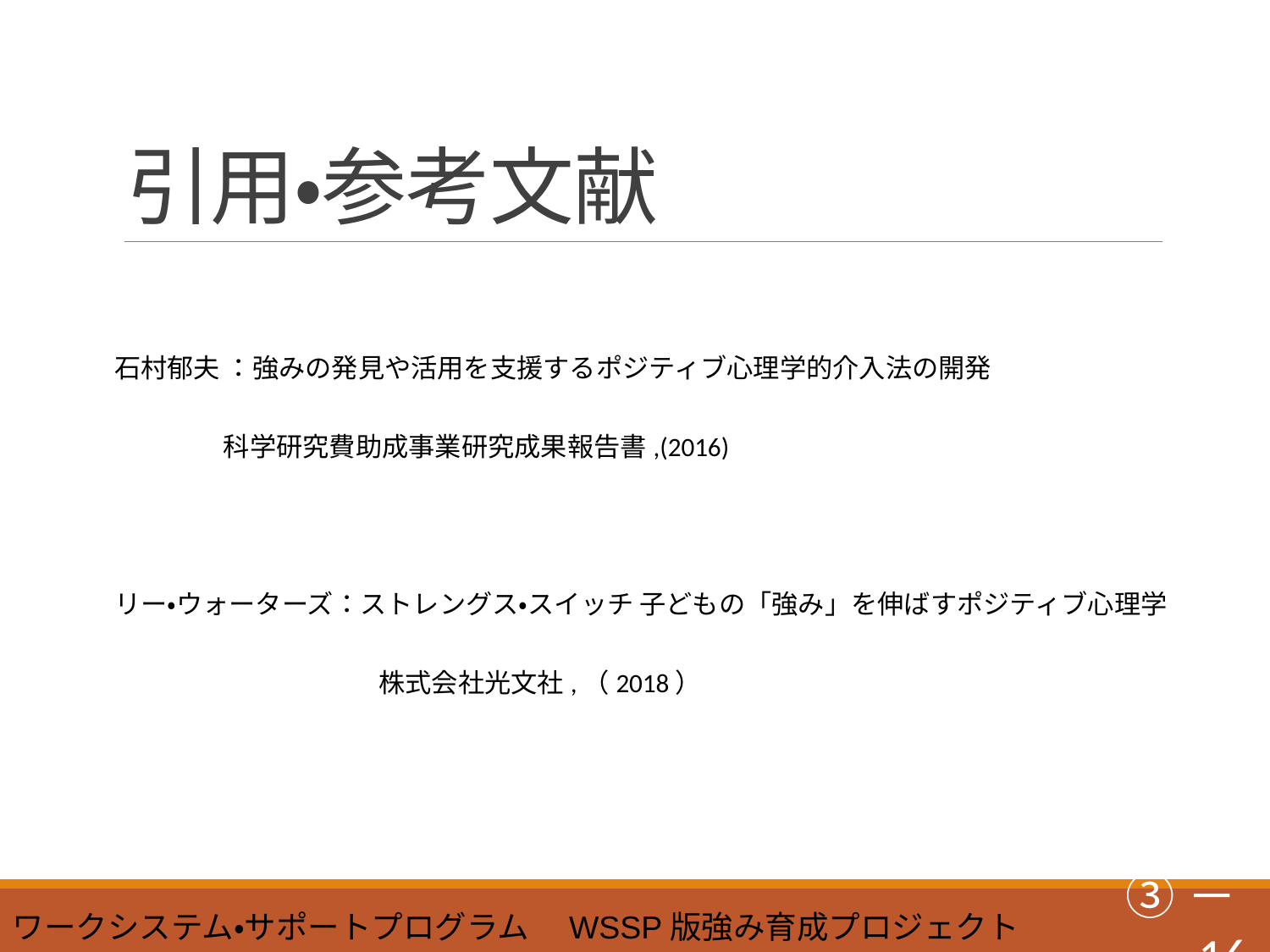

# 引用・参考文献

石村郁夫 ：強みの発見や活用を支援するポジティブ心理学的介入法の開発
　              科学研究費助成事業研究成果報告書,(2016)

リー・ウォーターズ：ストレングス・スイッチ 子どもの「強み」を伸ばすポジティブ心理学
　　　　　　　　　　株式会社光文社,（2018）

③－16
ワークシステム・サポートプログラム　WSSP版強み育成プロジェクト